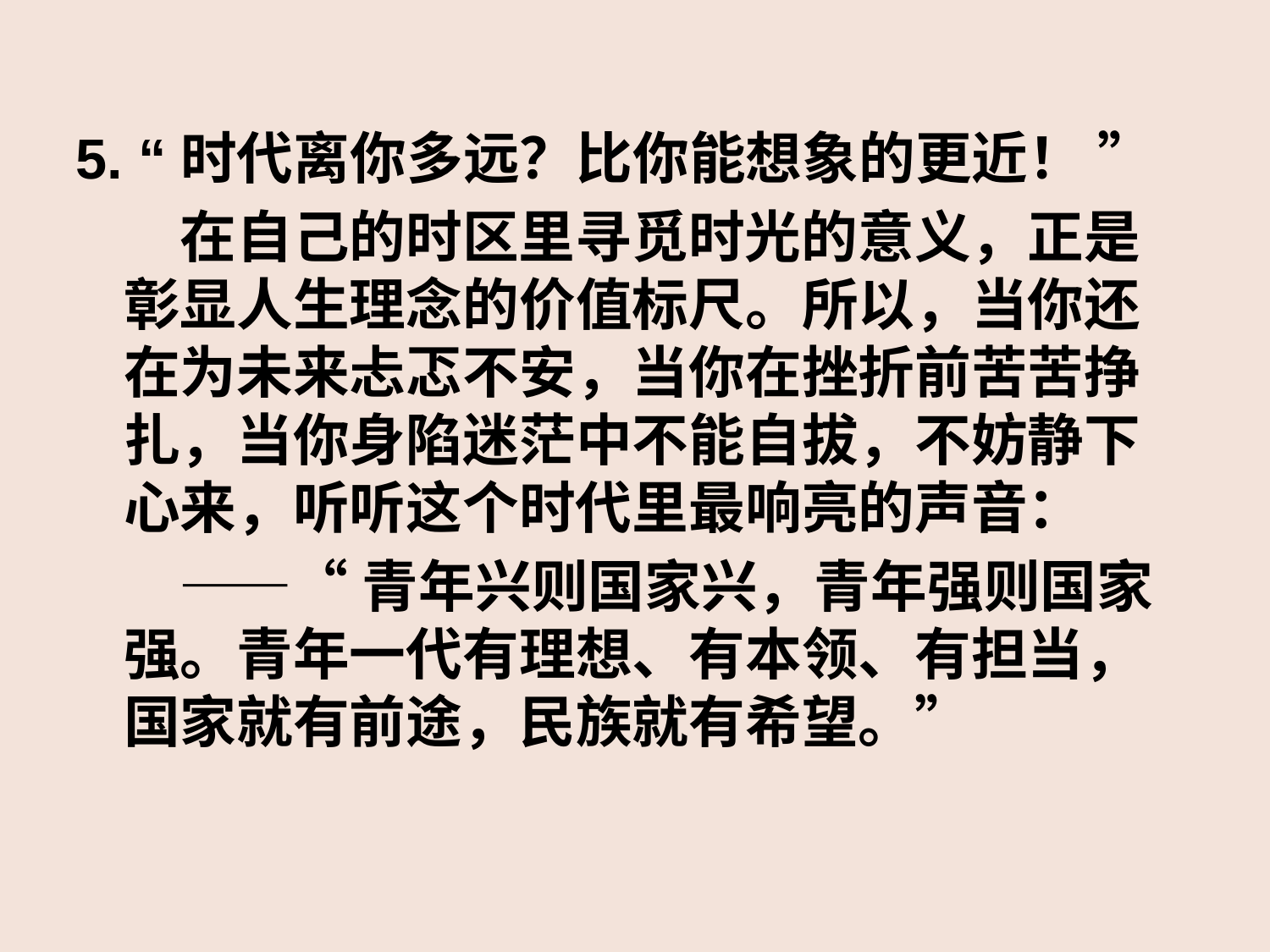

5. “时代离你多远？比你能想象的更近！ ”
       在自己的时区里寻觅时光的意义，正是彰显人生理念的价值标尺。所以，当你还在为未来忐忑不安，当你在挫折前苦苦挣扎，当你身陷迷茫中不能自拔，不妨静下心来，听听这个时代里最响亮的声音：
        ——“青年兴则国家兴，青年强则国家强。青年一代有理想、有本领、有担当，国家就有前途，民族就有希望。”